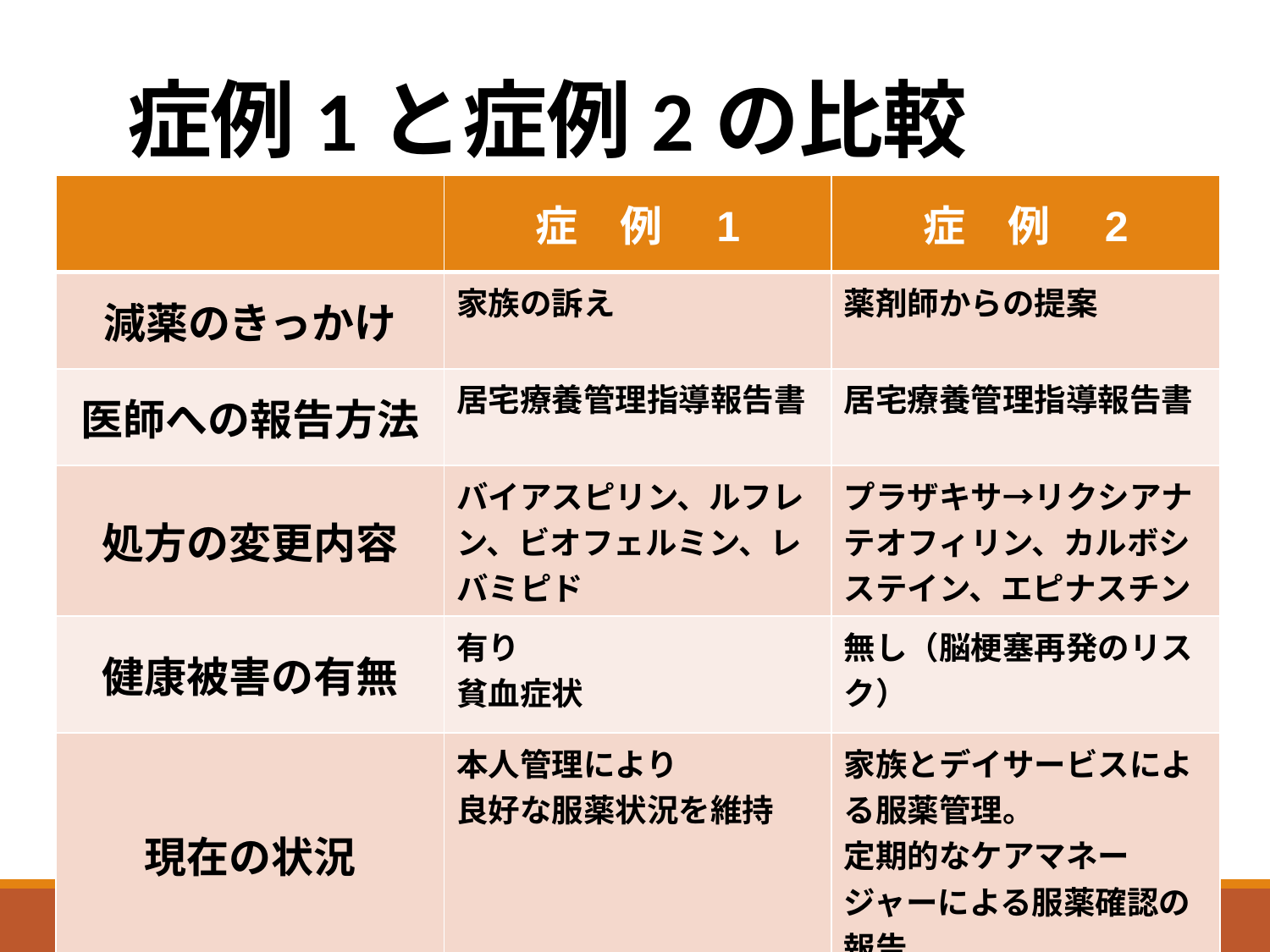

# 症例1と症例2の比較
|  | 症　例　1 | 症　例　2 |
| --- | --- | --- |
| 減薬のきっかけ | 家族の訴え | 薬剤師からの提案 |
| 医師への報告方法 | 居宅療養管理指導報告書 | 居宅療養管理指導報告書 |
| 処方の変更内容 | バイアスピリン、ルフレン、ビオフェルミン、レバミピド | プラザキサ→リクシアナ テオフィリン、カルボシステイン、エピナスチン |
| 健康被害の有無 | 有り 貧血症状 | 無し（脳梗塞再発のリスク） |
| 現在の状況 | 本人管理により 良好な服薬状況を維持 | 家族とデイサービスによる服薬管理。 定期的なケアマネージャーによる服薬確認の報告 |